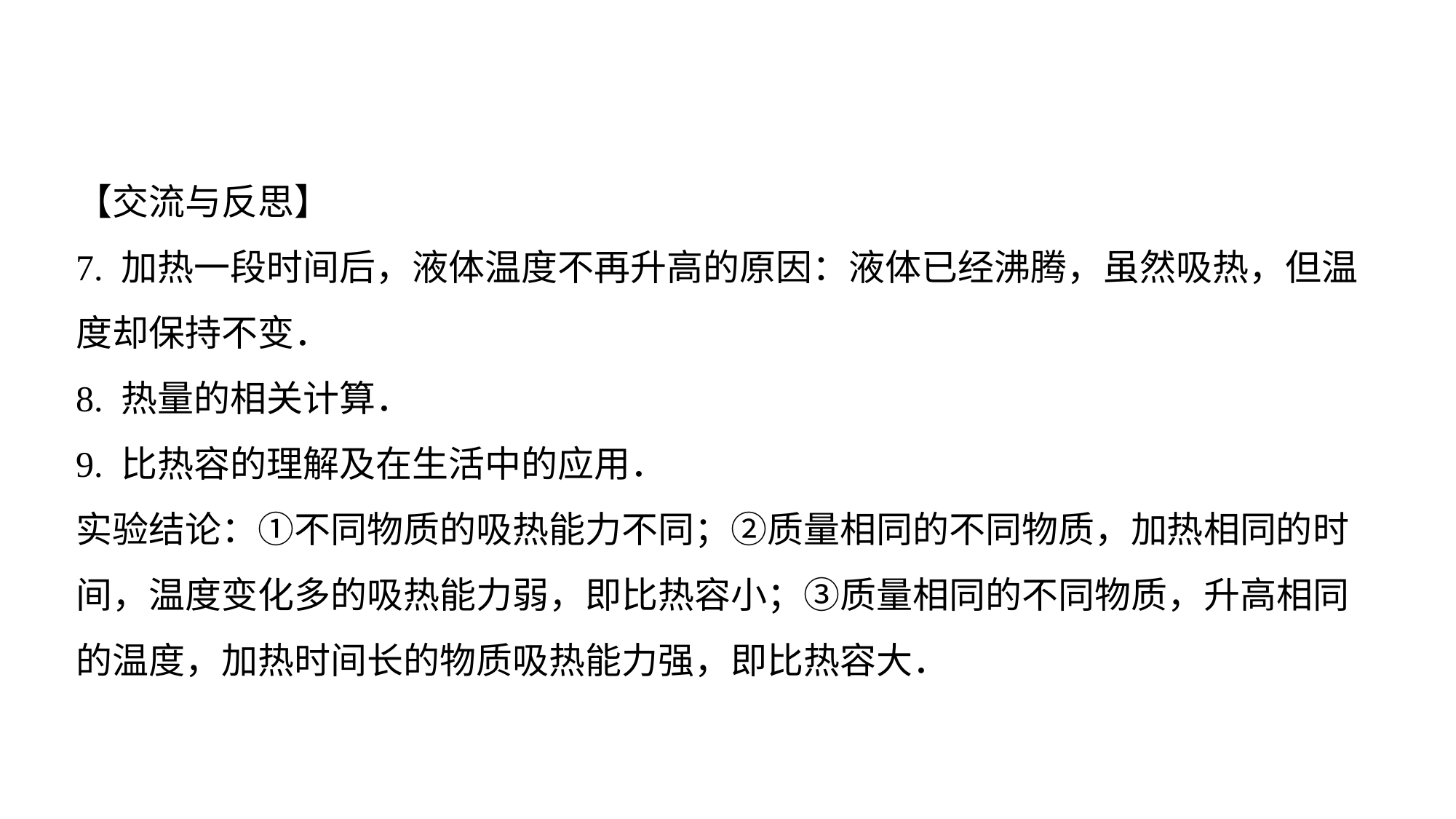

【交流与反思】
7. 加热一段时间后，液体温度不再升高的原因：液体已经沸腾，虽然吸热，但温度却保持不变．
8. 热量的相关计算．
9. 比热容的理解及在生活中的应用．
实验结论：①不同物质的吸热能力不同；②质量相同的不同物质，加热相同的时间，温度变化多的吸热能力弱，即比热容小；③质量相同的不同物质，升高相同的温度，加热时间长的物质吸热能力强，即比热容大．